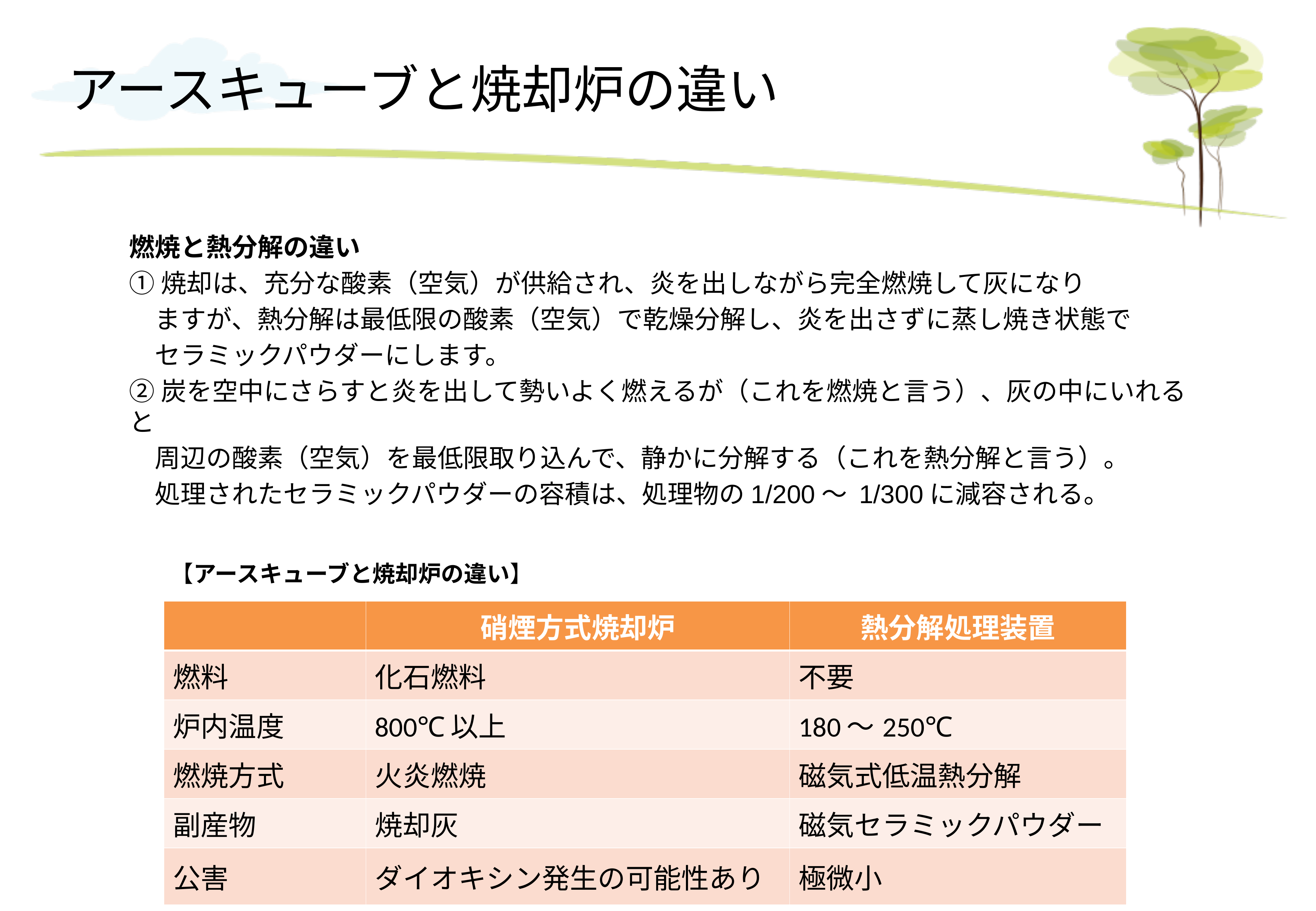

# アースキューブと焼却炉の違い
燃焼と熱分解の違い
①焼却は、充分な酸素（空気）が供給され、炎を出しながら完全燃焼して灰になり
　ますが、熱分解は最低限の酸素（空気）で乾燥分解し、炎を出さずに蒸し焼き状態で
　セラミックパウダーにします。
②炭を空中にさらすと炎を出して勢いよく燃えるが（これを燃焼と言う）、灰の中にいれると
　周辺の酸素（空気）を最低限取り込んで、静かに分解する（これを熱分解と言う）。
　処理されたセラミックパウダーの容積は、処理物の1/200～ 1/300に減容される。

【アースキューブと焼却炉の違い】
|  | 硝煙方式焼却炉 | 熱分解処理装置 |
| --- | --- | --- |
| 燃料 | 化石燃料 | 不要 |
| 炉内温度 | 800℃以上 | 180～250℃ |
| 燃焼方式 | 火炎燃焼 | 磁気式低温熱分解 |
| 副産物 | 焼却灰 | 磁気セラミックパウダー |
| 公害 | ダイオキシン発生の可能性あり | 極微小 |